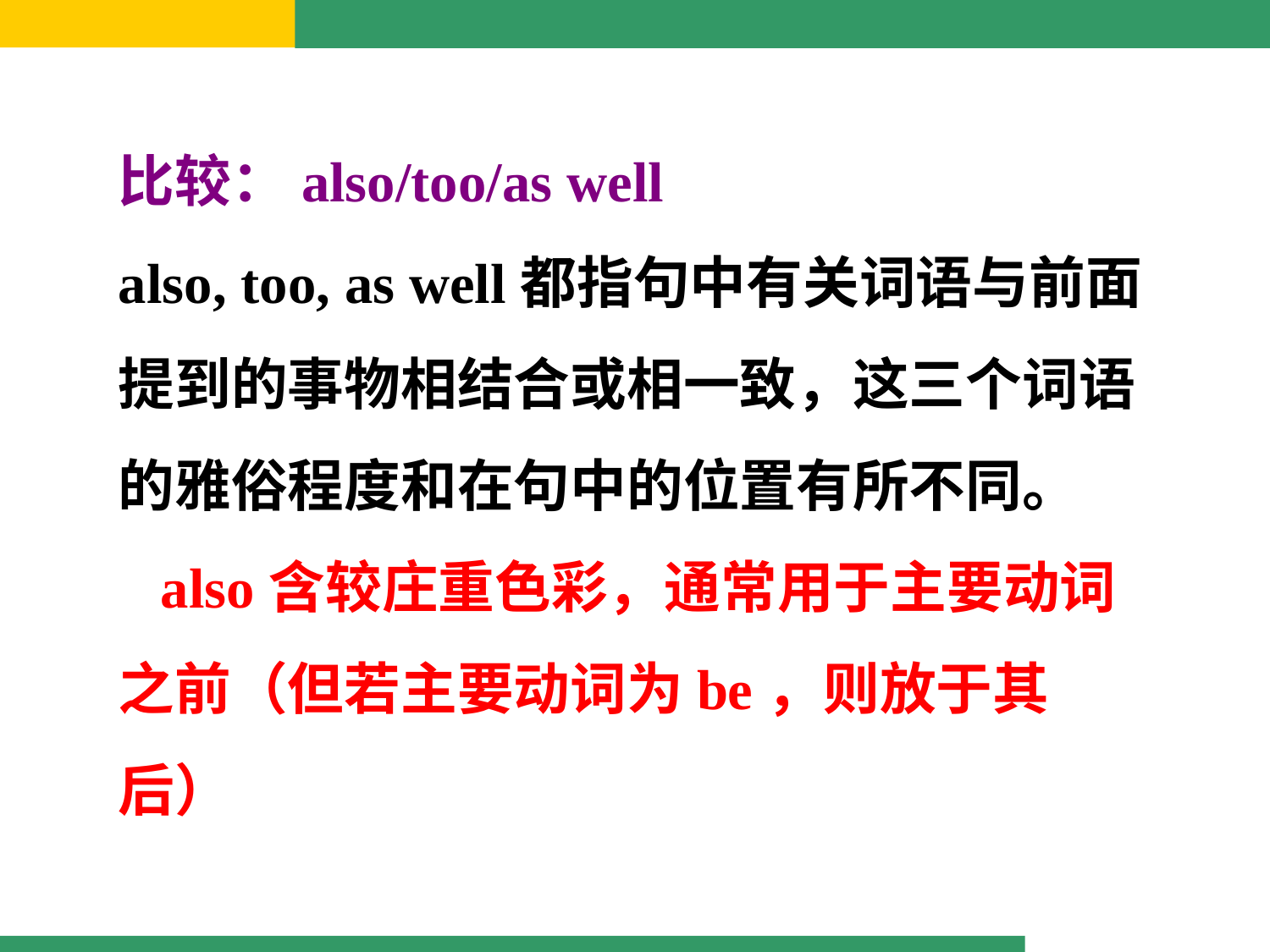

比较：also/too/as well
also, too, as well都指句中有关词语与前面提到的事物相结合或相一致，这三个词语的雅俗程度和在句中的位置有所不同。
   also含较庄重色彩，通常用于主要动词之前（但若主要动词为be，则放于其后）